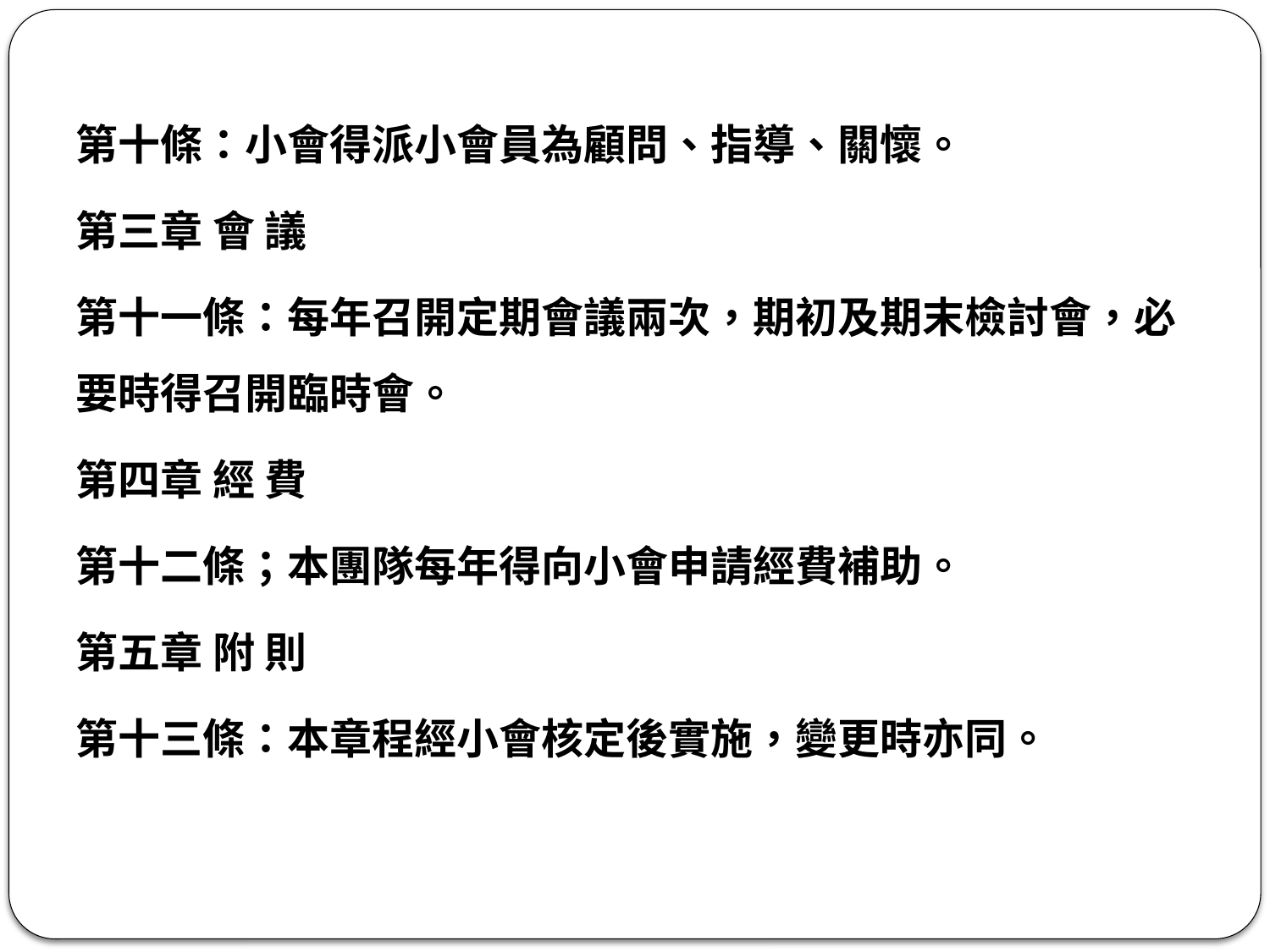

第十條：小會得派小會員為顧問、指導、關懷。
第三章 會 議
第十一條：每年召開定期會議兩次，期初及期末檢討會，必要時得召開臨時會。
第四章 經 費
第十二條；本團隊每年得向小會申請經費補助。
第五章 附 則
第十三條：本章程經小會核定後實施，變更時亦同。